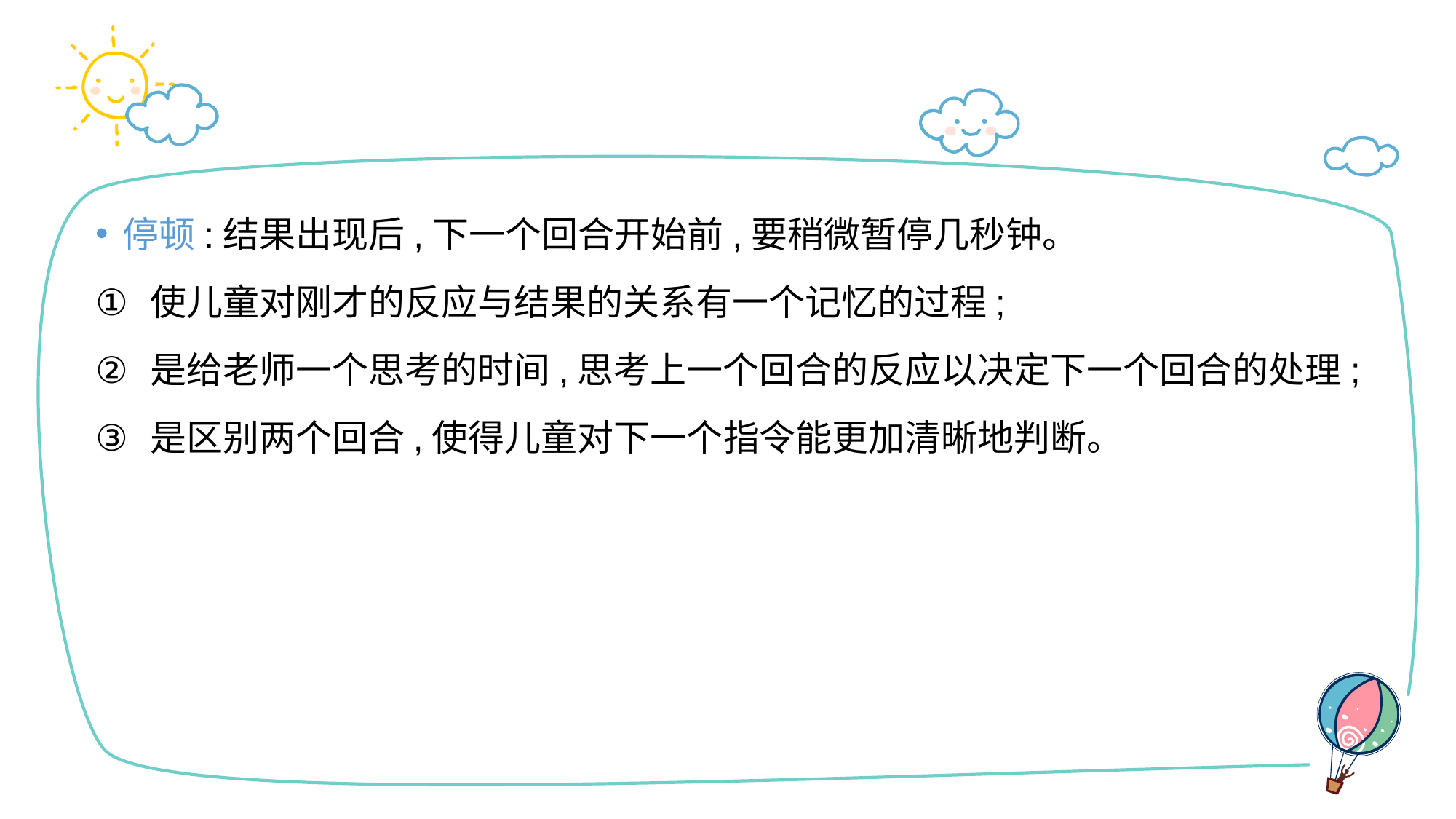

#
停顿:结果出现后,下一个回合开始前,要稍微暂停几秒钟。
使儿童对刚才的反应与结果的关系有一个记忆的过程;
是给老师一个思考的时间,思考上一个回合的反应以决定下一个回合的处理;
是区别两个回合,使得儿童对下一个指令能更加清晰地判断。